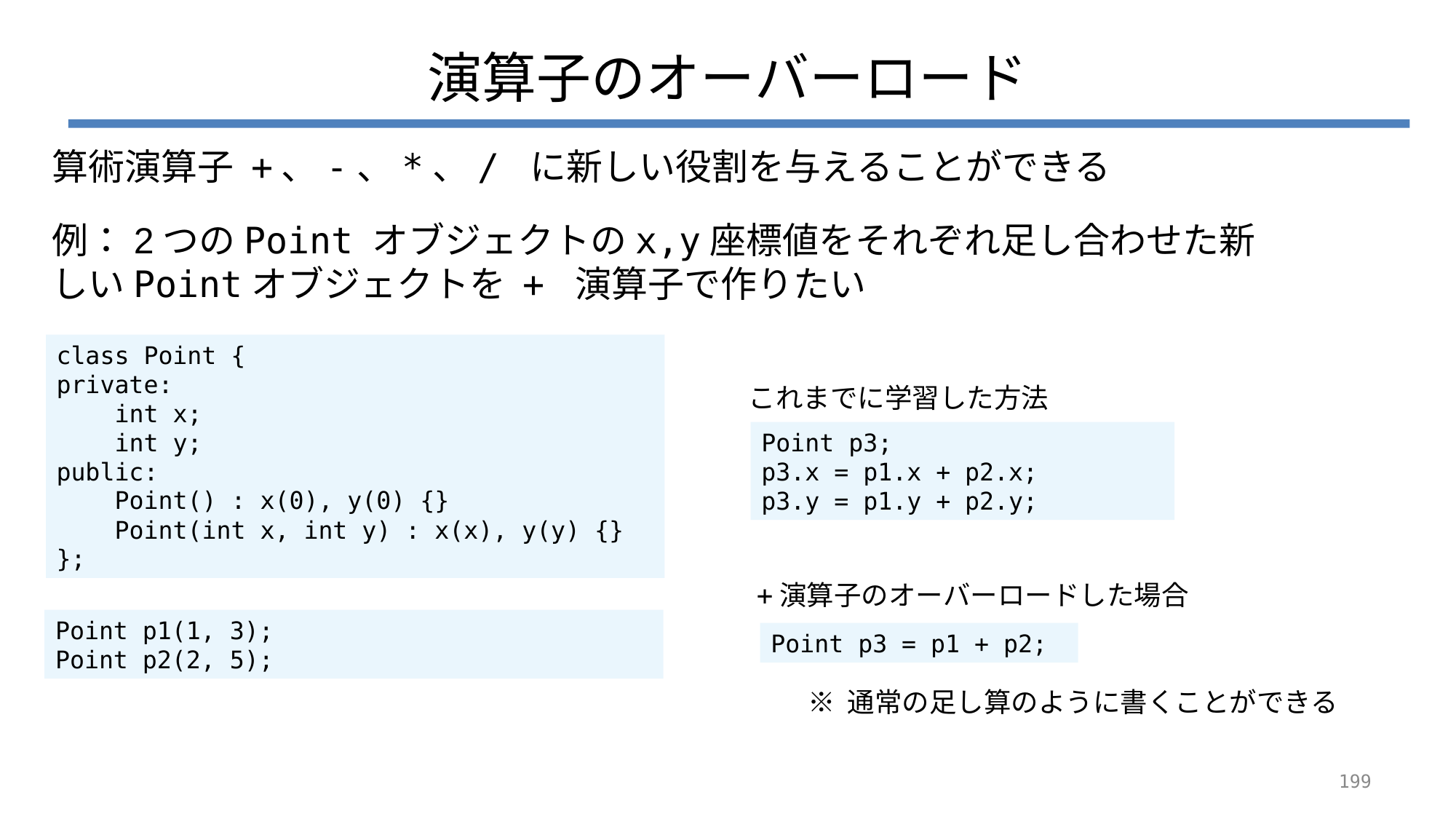

# 演算子のオーバーロード
算術演算子 +、-、*、/ に新しい役割を与えることができる
例：2つのPoint オブジェクトのx,y座標値をそれぞれ足し合わせた新しいPointオブジェクトを + 演算子で作りたい
class Point {
private:
    int x;
    int y;
public:
    Point() : x(0), y(0) {}
    Point(int x, int y) : x(x), y(y) {}
};
これまでに学習した方法
Point p3;
p3.x = p1.x + p2.x;
p3.y = p1.y + p2.y;
+演算子のオーバーロードした場合
Point p1(1, 3);
Point p2(2, 5);
Point p3 = p1 + p2;
※ 通常の足し算のように書くことができる
199